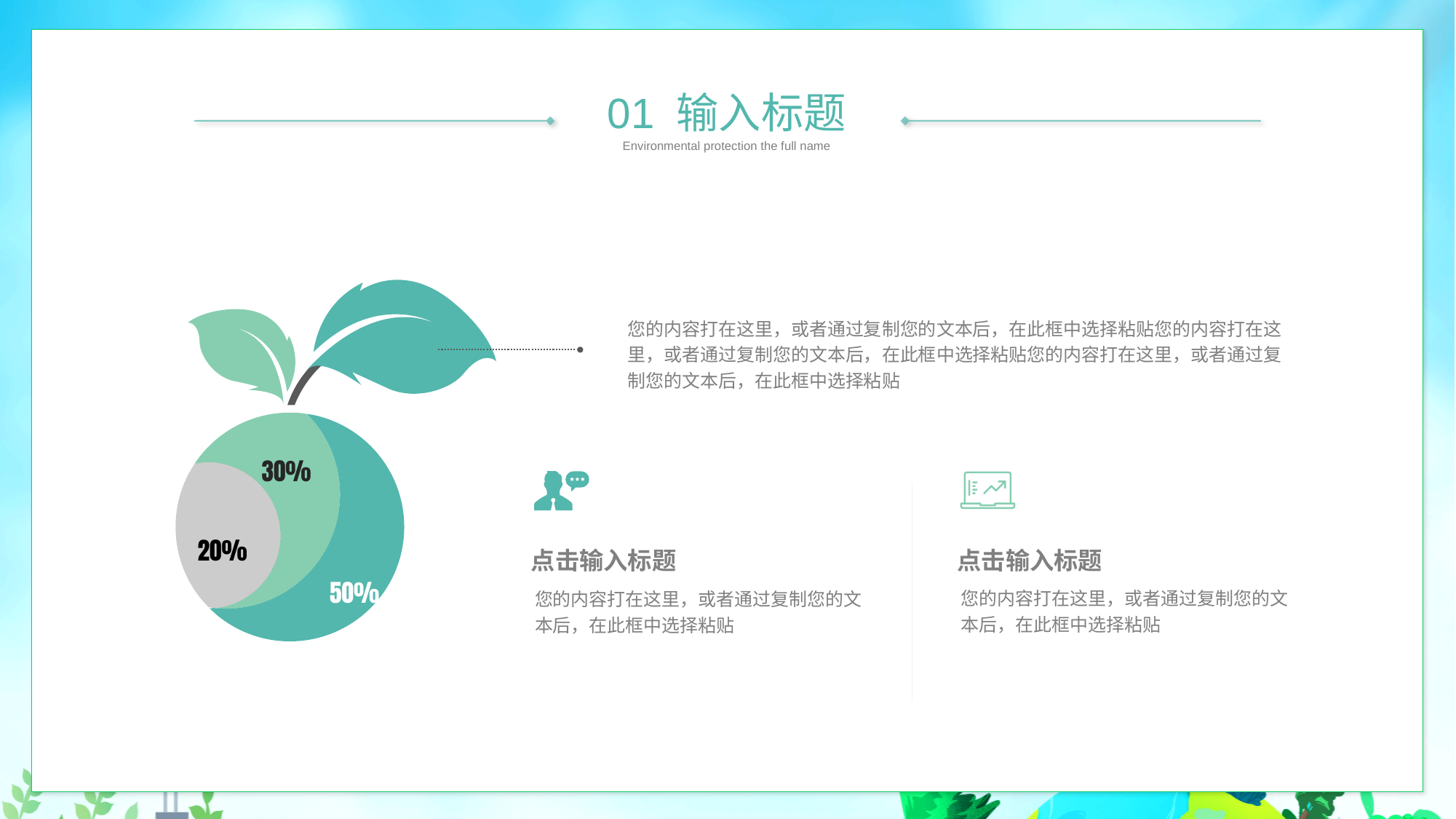

01 输入标题
Environmental protection the full name

30%

20%
50%
您的内容打在这里，或者通过复制您的文本后，在此框中选择粘贴您的内容打在这里，或者通过复制您的文本后，在此框中选择粘贴您的内容打在这里，或者通过复制您的文本后，在此框中选择粘贴

点击输入标题
您的内容打在这里，或者通过复制您的文本后，在此框中选择粘贴

点击输入标题
您的内容打在这里，或者通过复制您的文本后，在此框中选择粘贴
PPT下载 http://www.ypppt.com/xiazai/